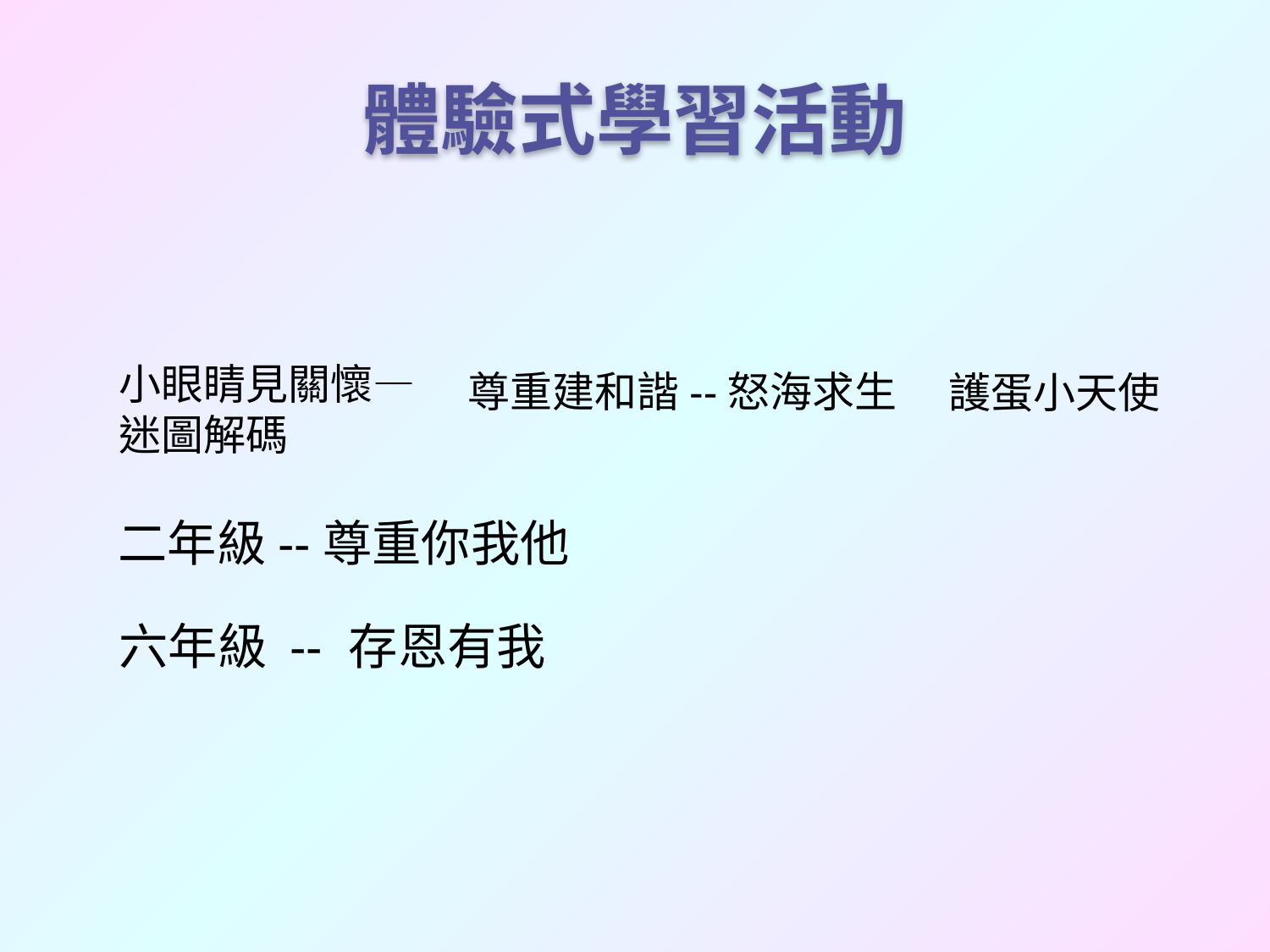

# 體驗式學習活動
小眼睛見關懷—
迷圖解碼
尊重建和諧--怒海求生
護蛋小天使
二年級--尊重你我他
六年級 -- 存恩有我